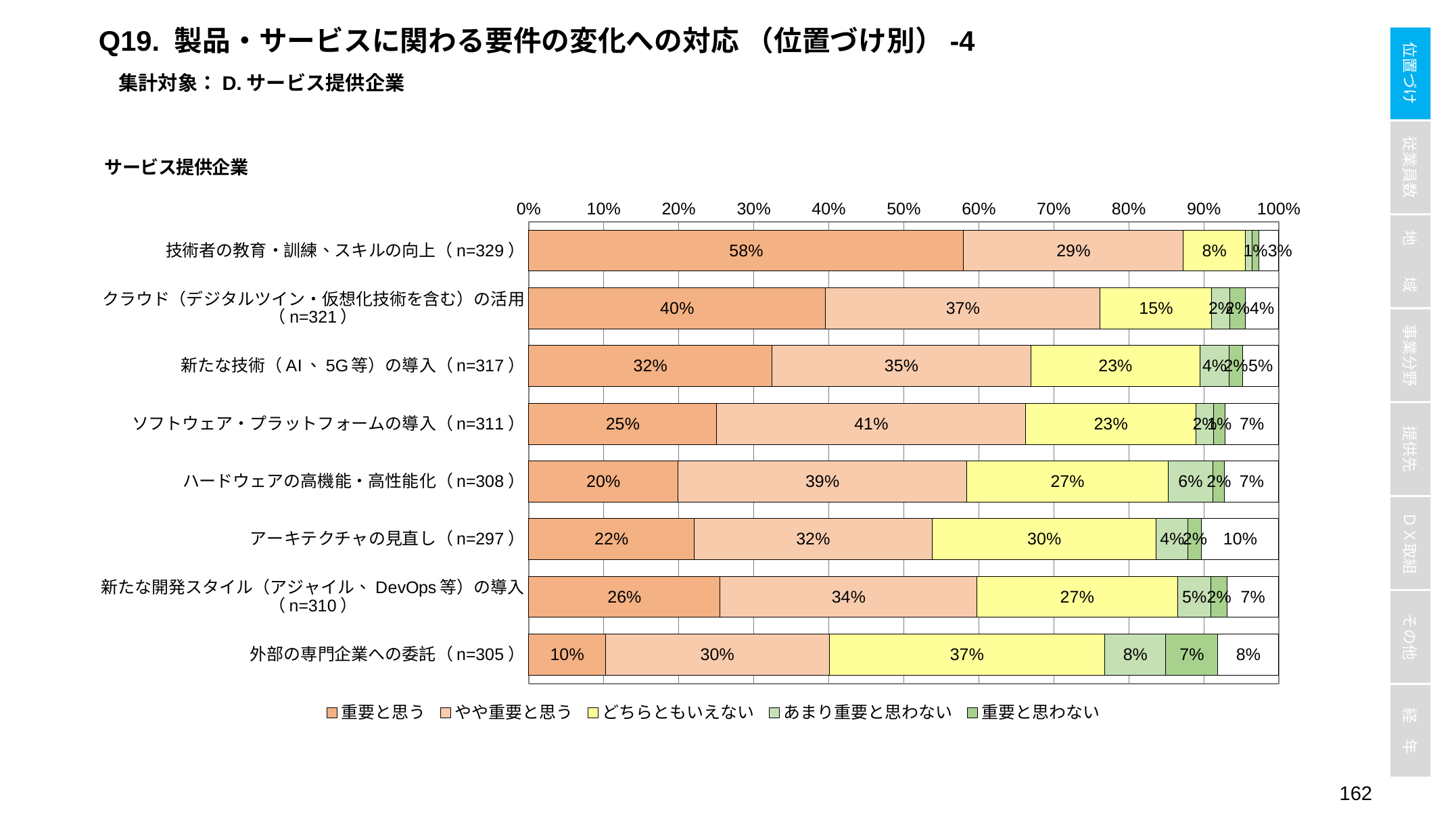

Q19. 製品・サービスに関わる要件の変化への対応 （位置づけ別）-4
集計対象：D.サービス提供企業

### Chart

| Category | 重要と思う | やや重要と思う | どちらともいえない | あまり重要と思わない | 重要と思わない | わからない |
|---|---|---|---|---|---|---|
| 技術者の教育・訓練、スキルの向上（n=329） | 0.5798816568047337 | 0.29289940828402367 | 0.08284023668639054 | 0.008875739644970414 | 0.008875739644970414 | 0.026627218934911243 |
| クラウド（デジタルツイン・仮想化技術を含む）の活用（n=321） | 0.3958333333333333 | 0.36607142857142855 | 0.1488095238095238 | 0.023809523809523808 | 0.020833333333333332 | 0.044642857142857144 |
| 新たな技術（AI、5G等）の導入（n=317） | 0.32432432432432434 | 0.34534534534534533 | 0.22522522522522523 | 0.03903903903903904 | 0.018018018018018018 | 0.04804804804804805 |
| ソフトウェア・プラットフォームの導入（n=311） | 0.2507462686567164 | 0.41194029850746267 | 0.22686567164179106 | 0.023880597014925373 | 0.014925373134328358 | 0.07164179104477612 |
| ハードウェアの高機能・高性能化（n=308） | 0.19879518072289157 | 0.3855421686746988 | 0.2680722891566265 | 0.060240963855421686 | 0.015060240963855422 | 0.07228915662650602 |
| アーキテクチャの見直し（n=297） | 0.22054380664652568 | 0.31722054380664655 | 0.2990936555891239 | 0.04229607250755287 | 0.01812688821752266 | 0.1027190332326284 |
| 新たな開発スタイル（アジャイル、DevOps等）の導入（n=310） | 0.2552552552552553 | 0.34234234234234234 | 0.2672672672672673 | 0.04504504504504504 | 0.021021021021021023 | 0.06906906906906907 |
| 外部の専門企業への委託（n=305） | 0.10240963855421686 | 0.29819277108433734 | 0.3674698795180723 | 0.08132530120481928 | 0.06927710843373494 | 0.08132530120481928 |
162